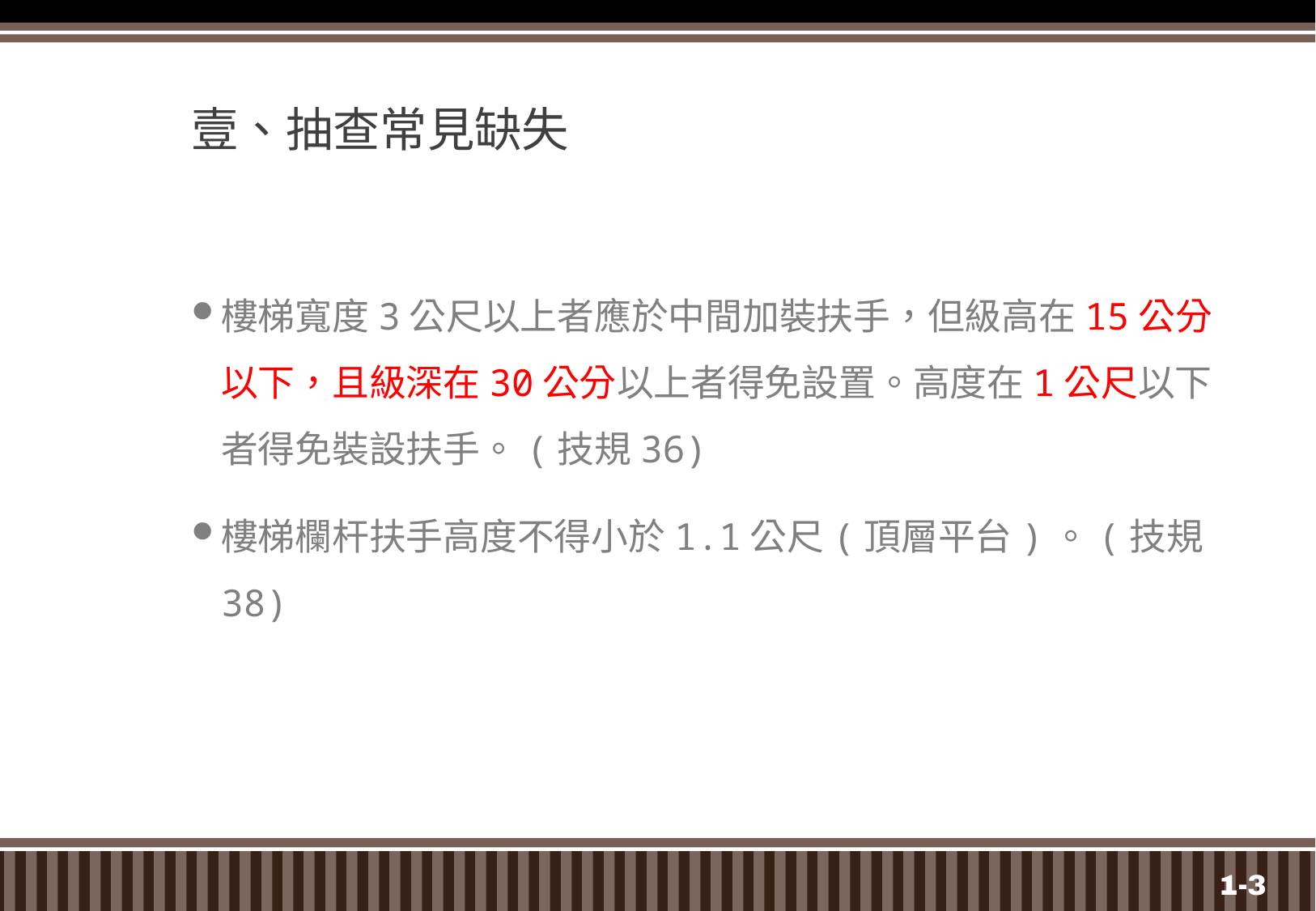

# 壹、抽查常見缺失
樓梯寬度3公尺以上者應於中間加裝扶手，但級高在15公分以下，且級深在30公分以上者得免設置。高度在1公尺以下者得免裝設扶手。(技規36)
樓梯欄杆扶手高度不得小於1.1公尺(頂層平台)。(技規38)

1-3